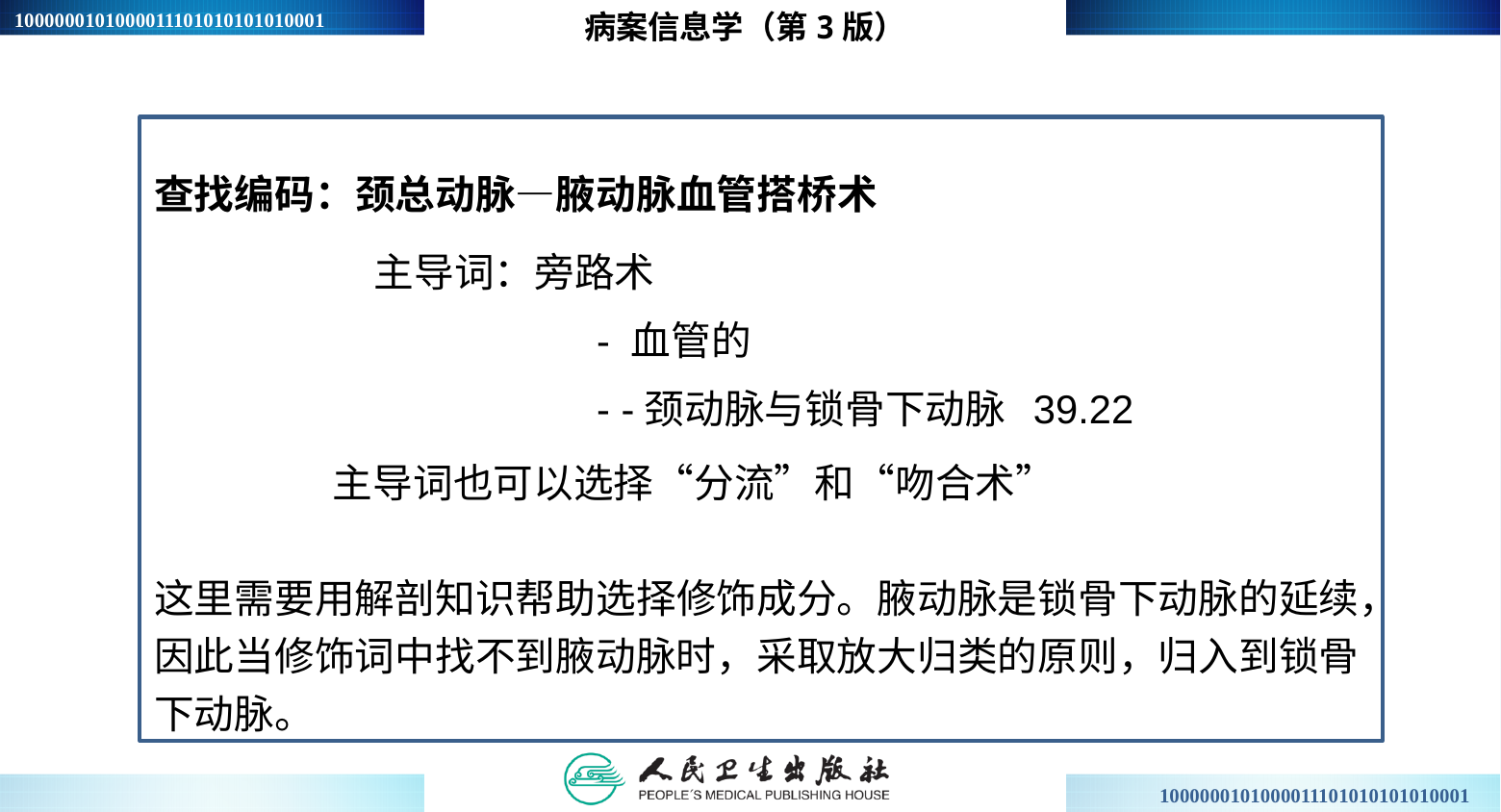

病案信息学（第3版）
 例
查找编码：颈总动脉—腋动脉血管搭桥术
                       主导词：旁路术
                                        - 血管的
                                        - -颈动脉与锁骨下动脉  39.22
                   主导词也可以选择“分流”和“吻合术”

这里需要用解剖知识帮助选择修饰成分。腋动脉是锁骨下动脉的延续，因此当修饰词中找不到腋动脉时，采取放大归类的原则，归入到锁骨下动脉。